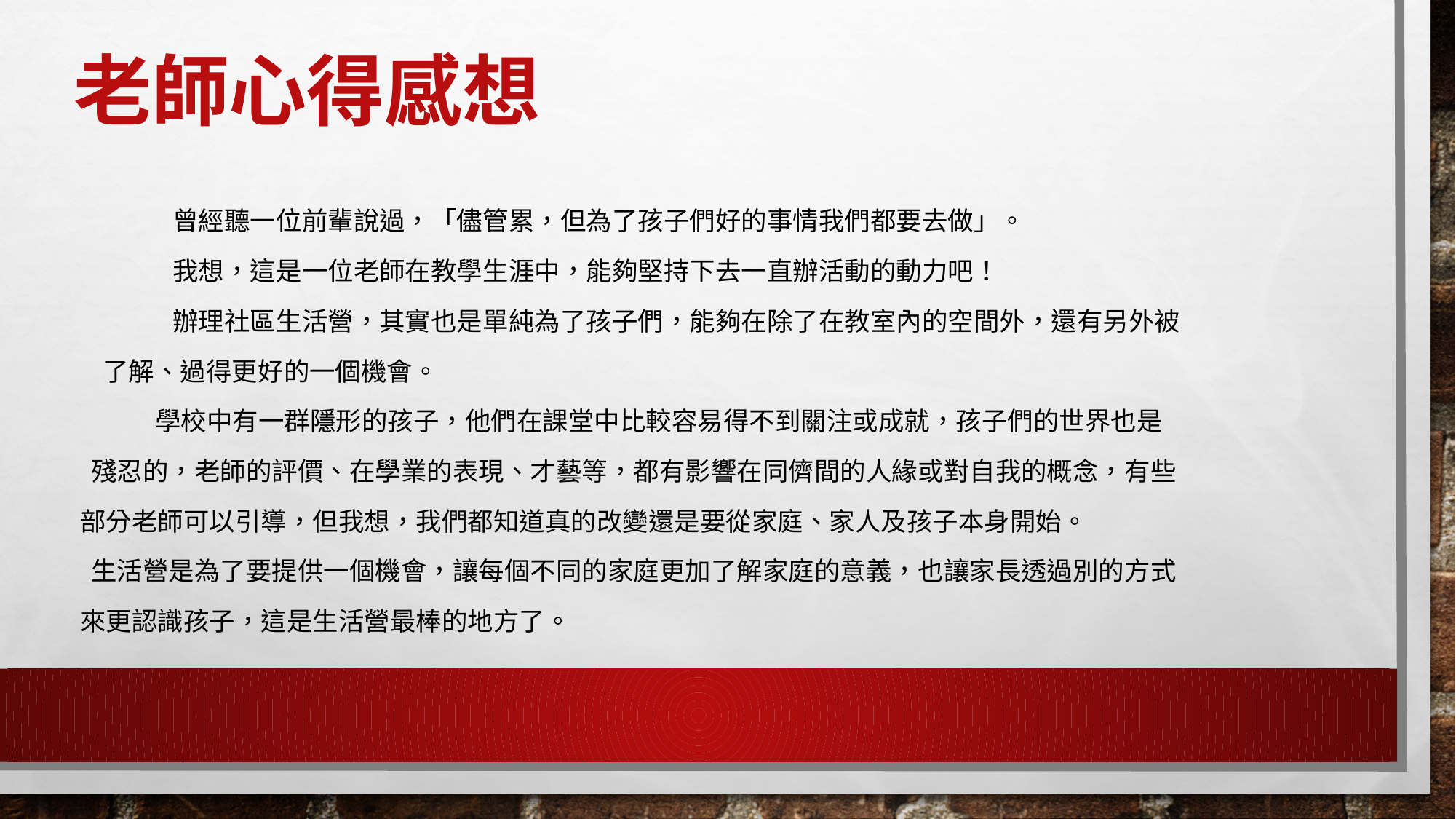

# 老師心得感想
               曾經聽一位前輩說過，「儘管累，但為了孩子們好的事情我們都要去做」。
               我想，這是一位老師在教學生涯中，能夠堅持下去一直辦活動的動力吧！
               辦理社區生活營，其實也是單純為了孩子們，能夠在除了在教室內的空間外，還有另外被
   了解、過得更好的一個機會。
            學校中有一群隱形的孩子，他們在課堂中比較容易得不到關注或成就，孩子們的世界也是
 殘忍的，老師的評價、在學業的表現、才藝等，都有影響在同儕間的人緣或對自我的概念，有些
部分老師可以引導，但我想，我們都知道真的改變還是要從家庭、家人及孩子本身開始。
 生活營是為了要提供一個機會，讓每個不同的家庭更加了解家庭的意義，也讓家長透過別的方式
來更認識孩子，這是生活營最棒的地方了。